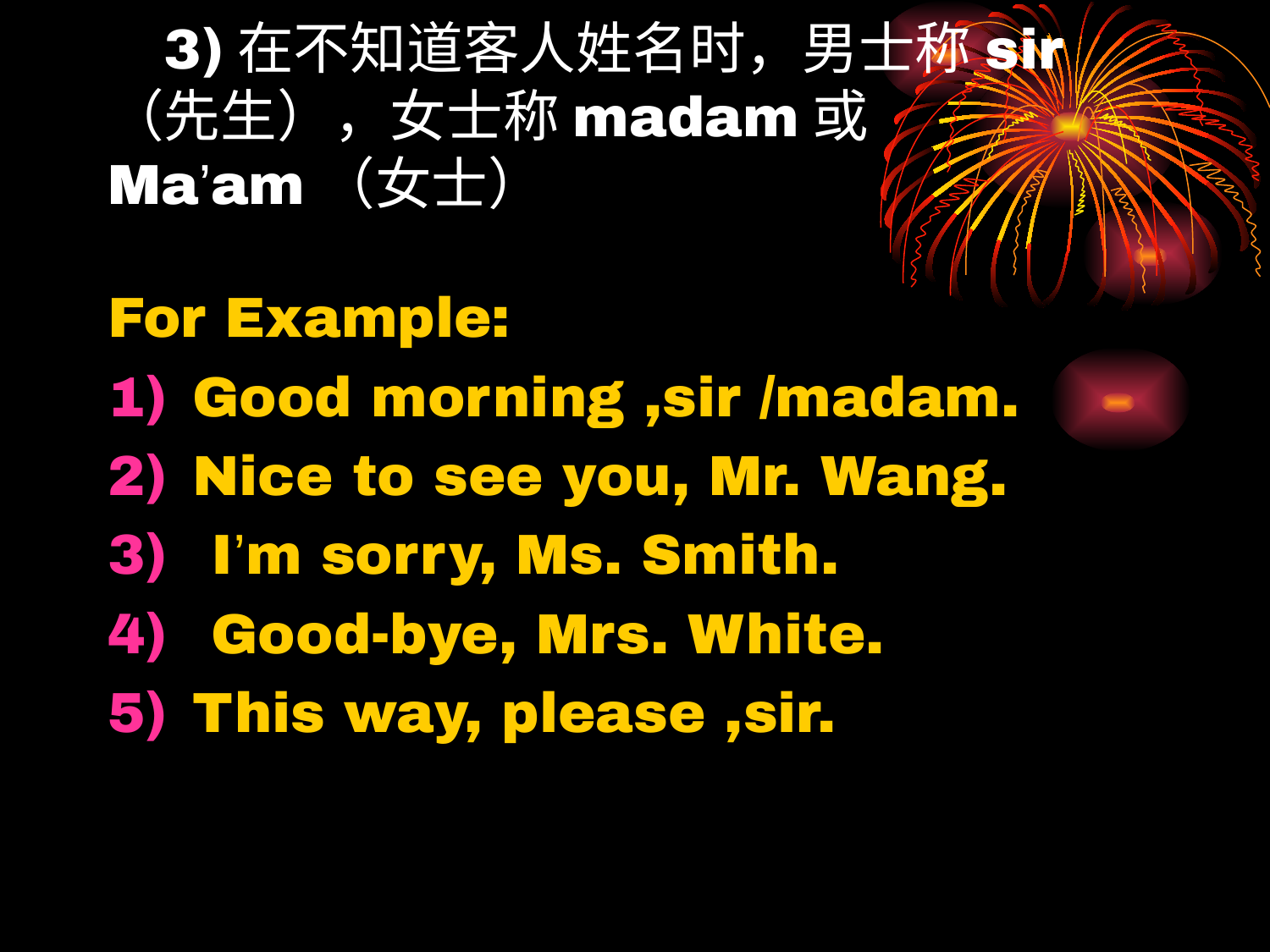

For Example:
Good morning ,sir /madam.
Nice to see you, Mr. Wang.
 I’m sorry, Ms. Smith.
 Good-bye, Mrs. White.
This way, please ,sir.
   3)在不知道客人姓名时，男士称sir （先生），女士称madam或 Ma’am（女士）